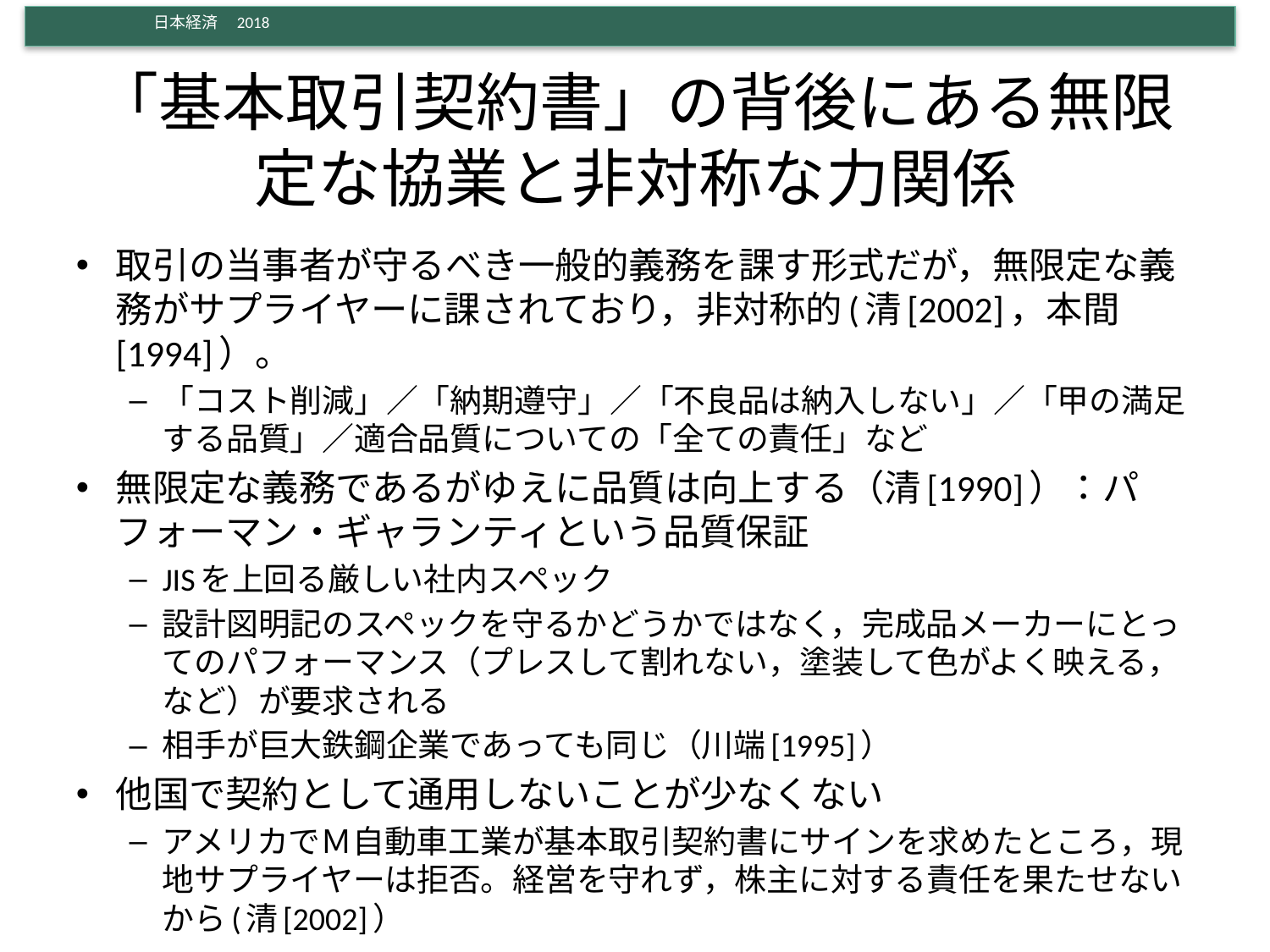

# 「基本取引契約書」の背後にある無限定な協業と非対称な力関係
取引の当事者が守るべき一般的義務を課す形式だが，無限定な義務がサプライヤーに課されており，非対称的(清[2002]，本間[1994]）。
「コスト削減」／「納期遵守」／「不良品は納入しない」／「甲の満足する品質」／適合品質についての「全ての責任」など
無限定な義務であるがゆえに品質は向上する（清[1990]）：パフォーマン・ギャランティという品質保証
JISを上回る厳しい社内スペック
設計図明記のスペックを守るかどうかではなく，完成品メーカーにとってのパフォーマンス（プレスして割れない，塗装して色がよく映える，など）が要求される
相手が巨大鉄鋼企業であっても同じ（川端[1995]）
他国で契約として通用しないことが少なくない
アメリカでＭ自動車工業が基本取引契約書にサインを求めたところ，現地サプライヤーは拒否。経営を守れず，株主に対する責任を果たせないから(清[2002]）